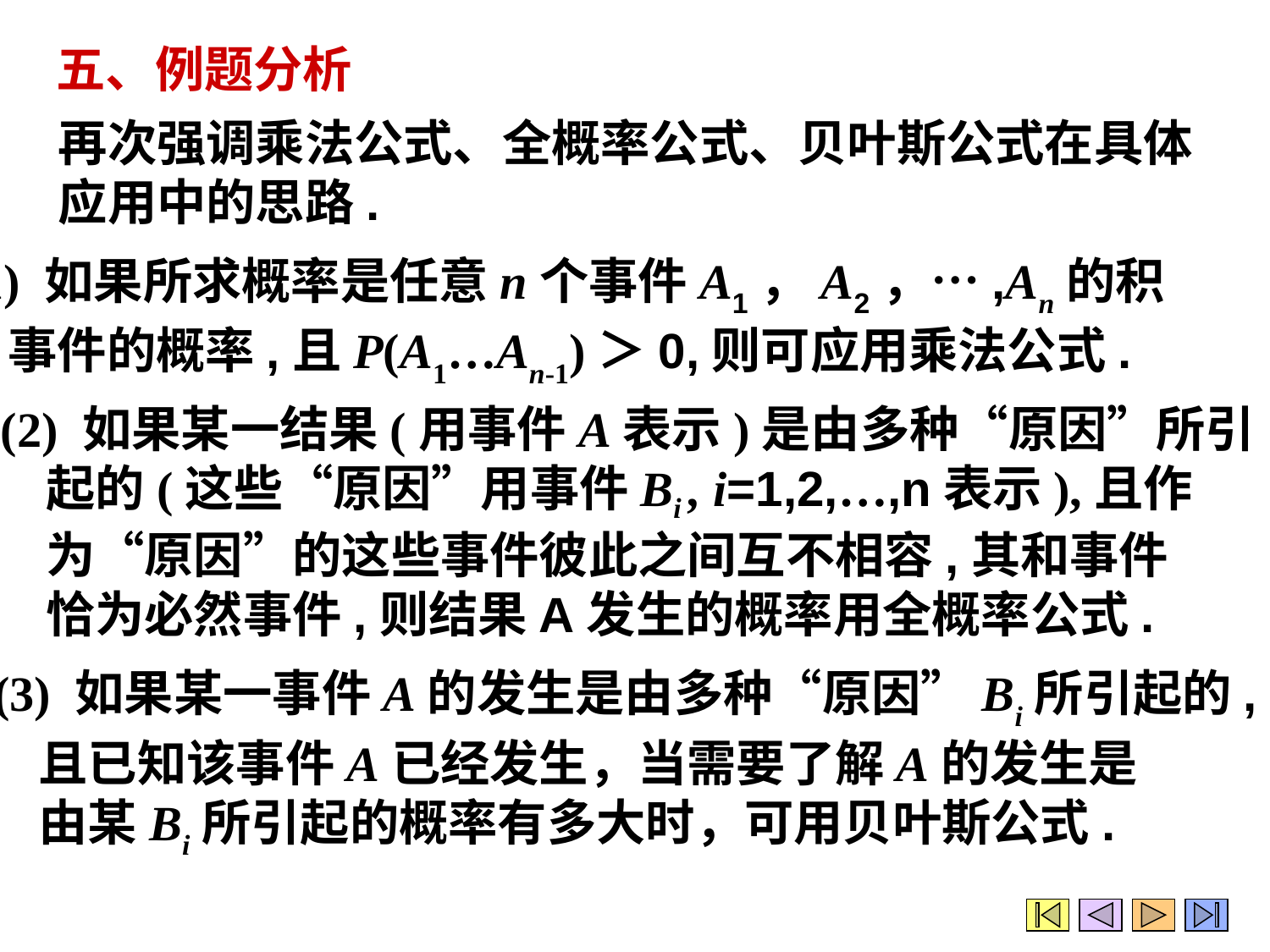

五、例题分析
再次强调乘法公式、全概率公式、贝叶斯公式在具体
应用中的思路.
(1) 如果所求概率是任意n个事件A1，A2，…,An的积
   事件的概率,且P(A1…An-1)＞0,则可应用乘法公式.
(2) 如果某一结果(用事件A表示)是由多种“原因”所引
   起的(这些“原因”用事件Bi , i=1,2,…,n表示),且作
   为“原因”的这些事件彼此之间互不相容,其和事件
   恰为必然事件,则结果A发生的概率用全概率公式.
(3) 如果某一事件A的发生是由多种“原因”Bi所引起的,
   且已知该事件A已经发生，当需要了解A的发生是
   由某Bi所引起的概率有多大时，可用贝叶斯公式.